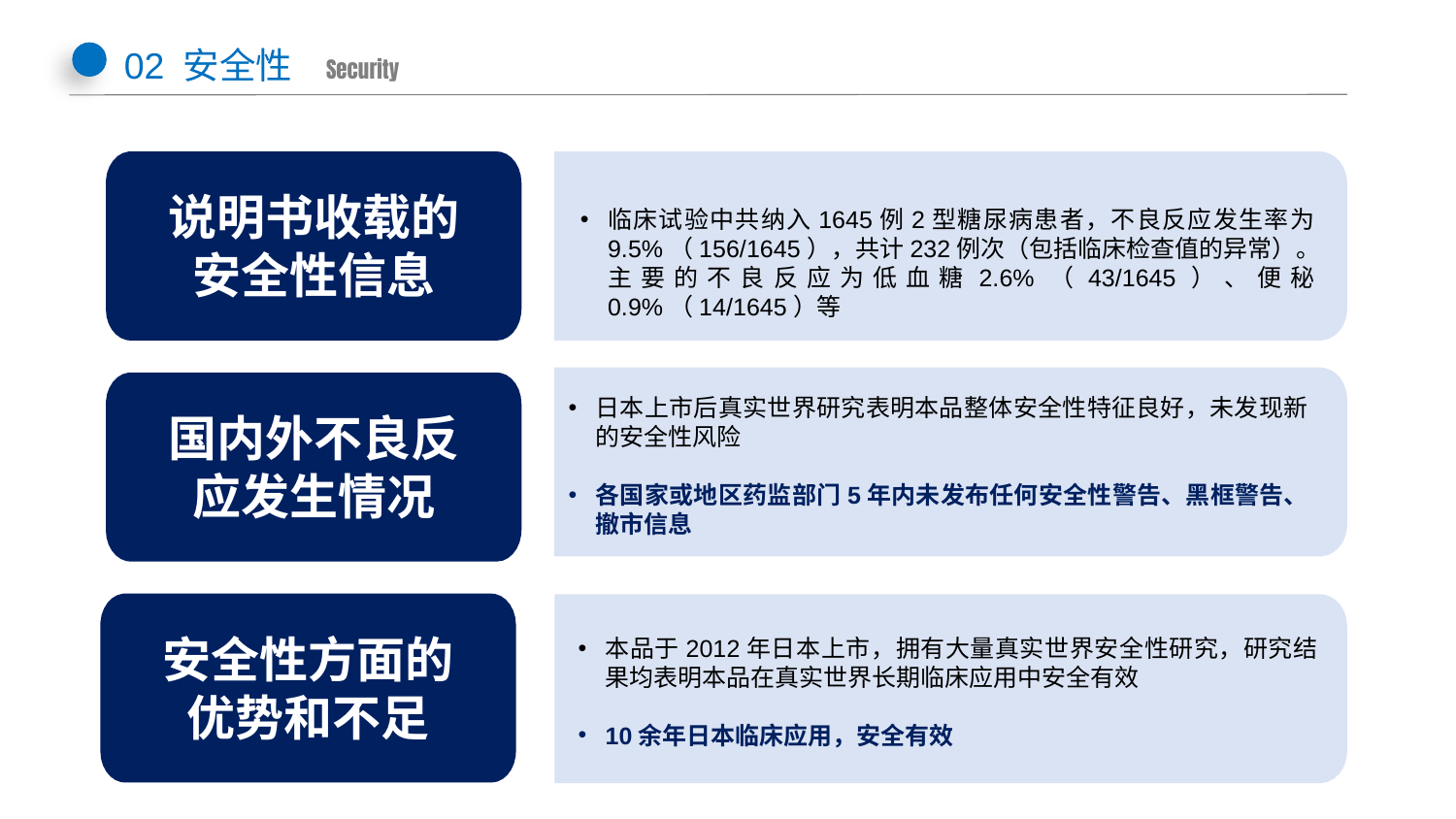

02 安全性   Security

说明书收载的安全性信息
临床试验中共纳入1645例2型糖尿病患者，不良反应发生率为9.5%（156/1645），共计232例次（包括临床检查值的异常）。主要的不良反应为低血糖2.6%（43/1645）、便秘0.9%（14/1645）等

日本上市后真实世界研究表明本品整体安全性特征良好，未发现新的安全性风险

各国家或地区药监部门5年内未发布任何安全性警告、黑框警告、撤市信息

国内外不良反应发生情况

安全性方面的优势和不足
本品于2012年日本上市，拥有大量真实世界安全性研究，研究结果均表明本品在真实世界长期临床应用中安全有效

10余年日本临床应用，安全有效